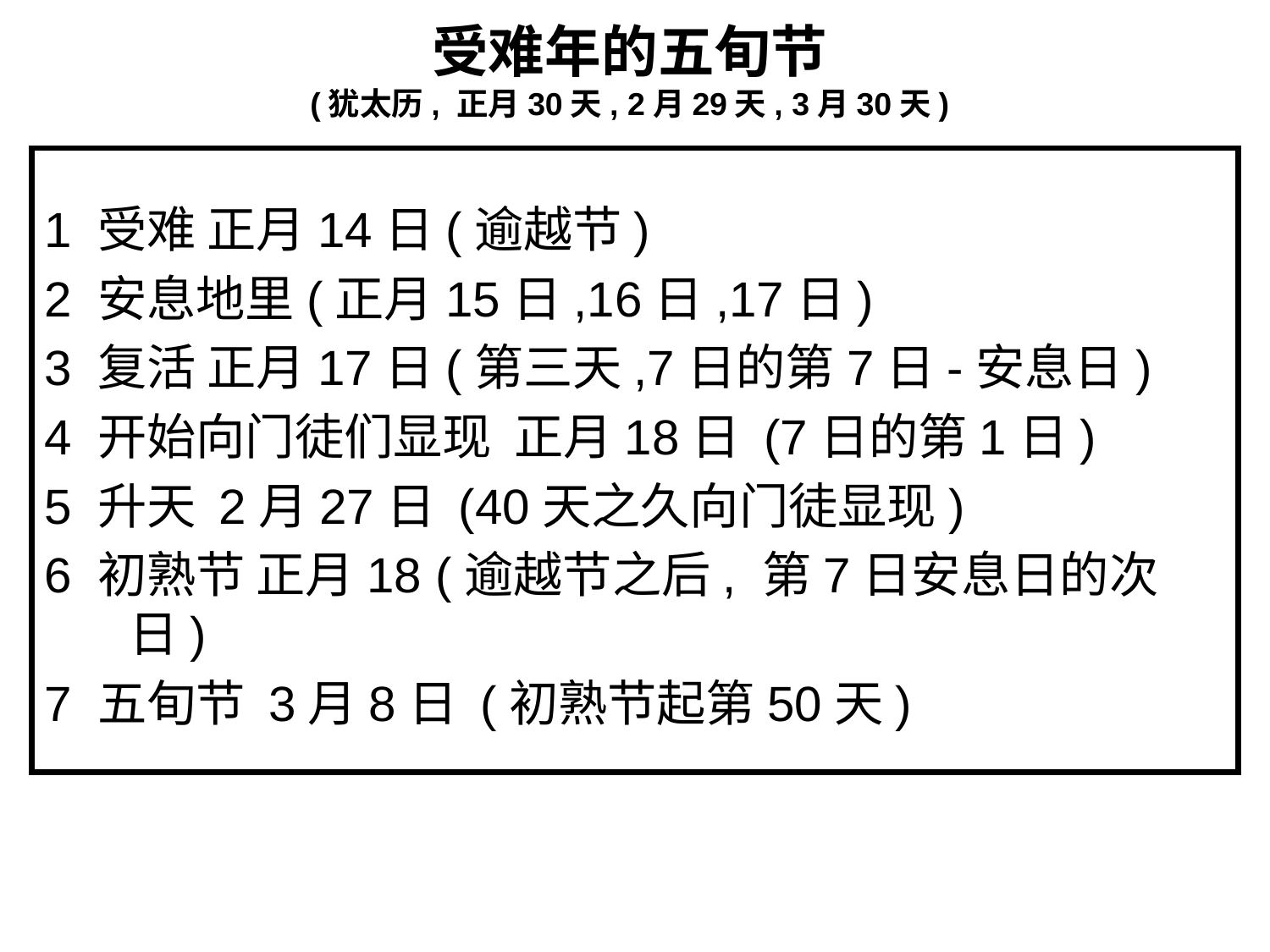

# 受难年的五旬节 (犹太历, 正月30天, 2月29天, 3月30天)

1 受难 正月14日(逾越节)
2 安息地里(正月15日,16日,17日)
3 复活 正月17日(第三天,7日的第7日-安息日)
4 开始向门徒们显现  正月18日 (7日的第1日)
5 升天 2月27日 (40天之久向门徒显现)
6 初熟节 正月18 (逾越节之后, 第7日安息日的次日)
7 五旬节 3月8日 (初熟节起第50天)